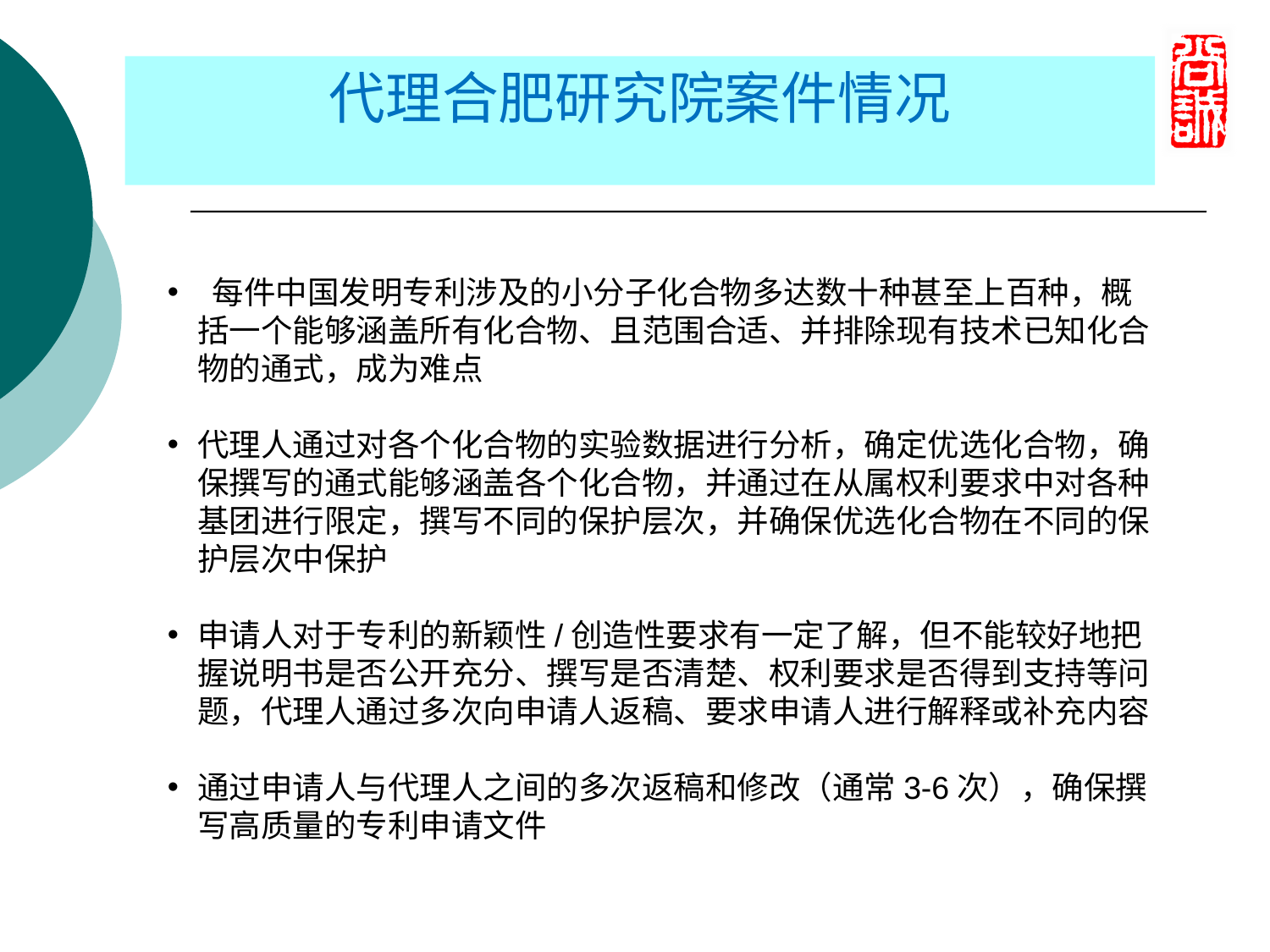

代理合肥研究院案件情况
 每件中国发明专利涉及的小分子化合物多达数十种甚至上百种，概括一个能够涵盖所有化合物、且范围合适、并排除现有技术已知化合物的通式，成为难点

代理人通过对各个化合物的实验数据进行分析，确定优选化合物，确保撰写的通式能够涵盖各个化合物，并通过在从属权利要求中对各种基团进行限定，撰写不同的保护层次，并确保优选化合物在不同的保护层次中保护

申请人对于专利的新颖性/创造性要求有一定了解，但不能较好地把握说明书是否公开充分、撰写是否清楚、权利要求是否得到支持等问题，代理人通过多次向申请人返稿、要求申请人进行解释或补充内容

通过申请人与代理人之间的多次返稿和修改（通常3-6次），确保撰写高质量的专利申请文件